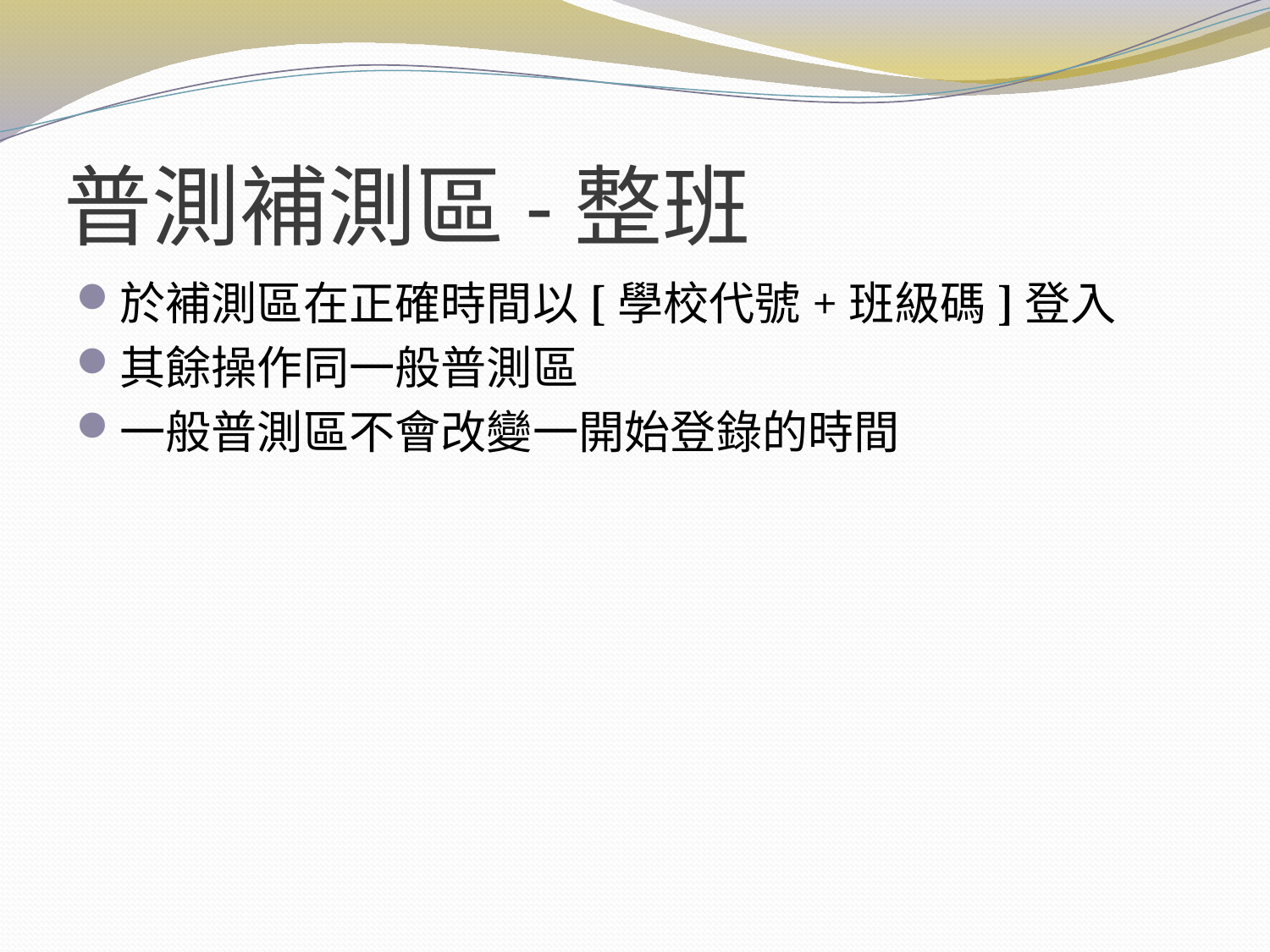

# 普測補測區-整班
於補測區在正確時間以[學校代號+班級碼]登入
其餘操作同一般普測區
一般普測區不會改變一開始登錄的時間